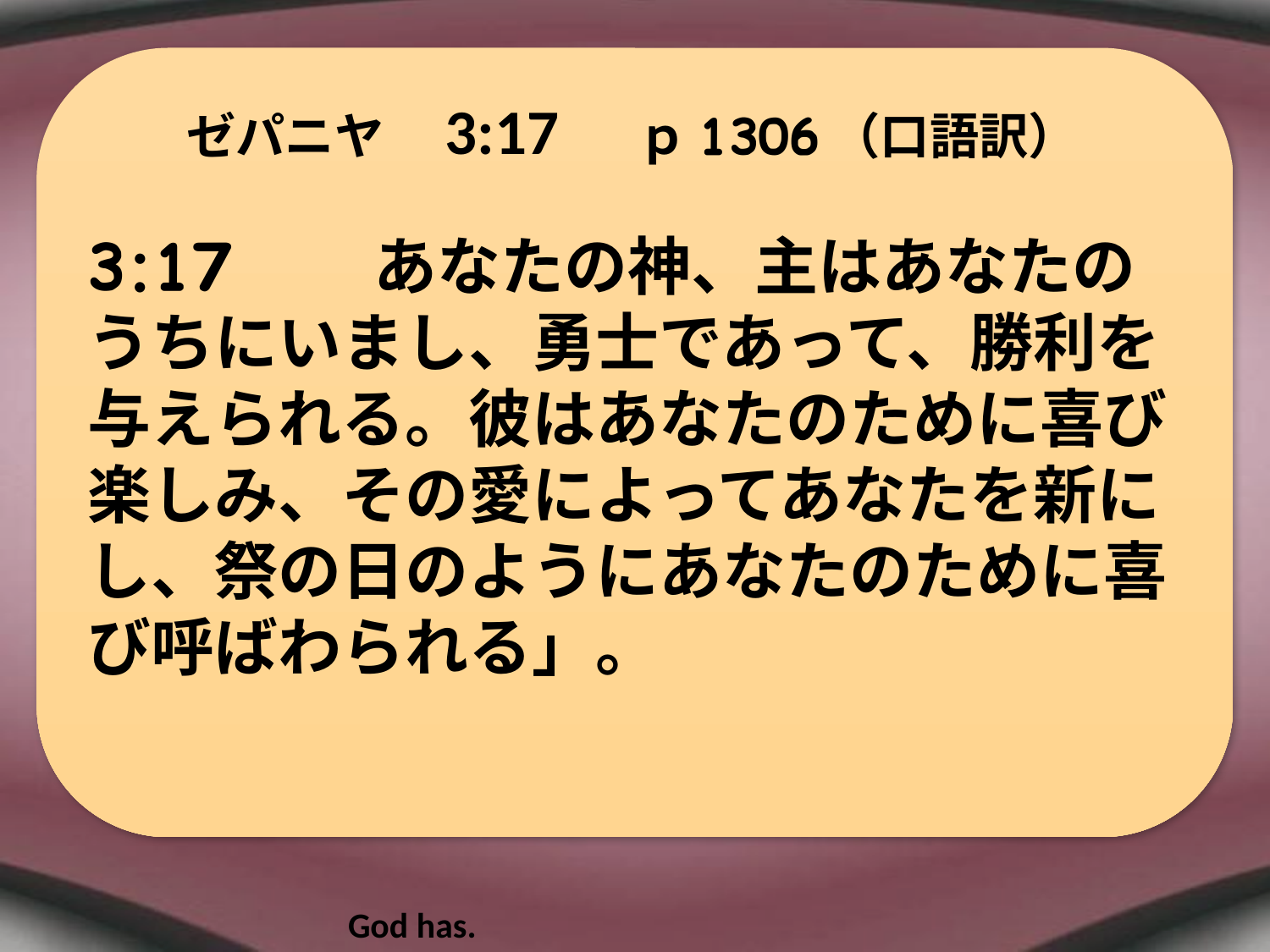

ゼパニヤ　3:17 　ｐ1306（口語訳）

3:17　　あなたの神、主はあなたのうちにいまし、勇士であって、勝利を与えられる。彼はあなたのために喜び楽しみ、その愛によってあなたを新にし、祭の日のようにあなたのために喜び呼ばわられる」。

God has.